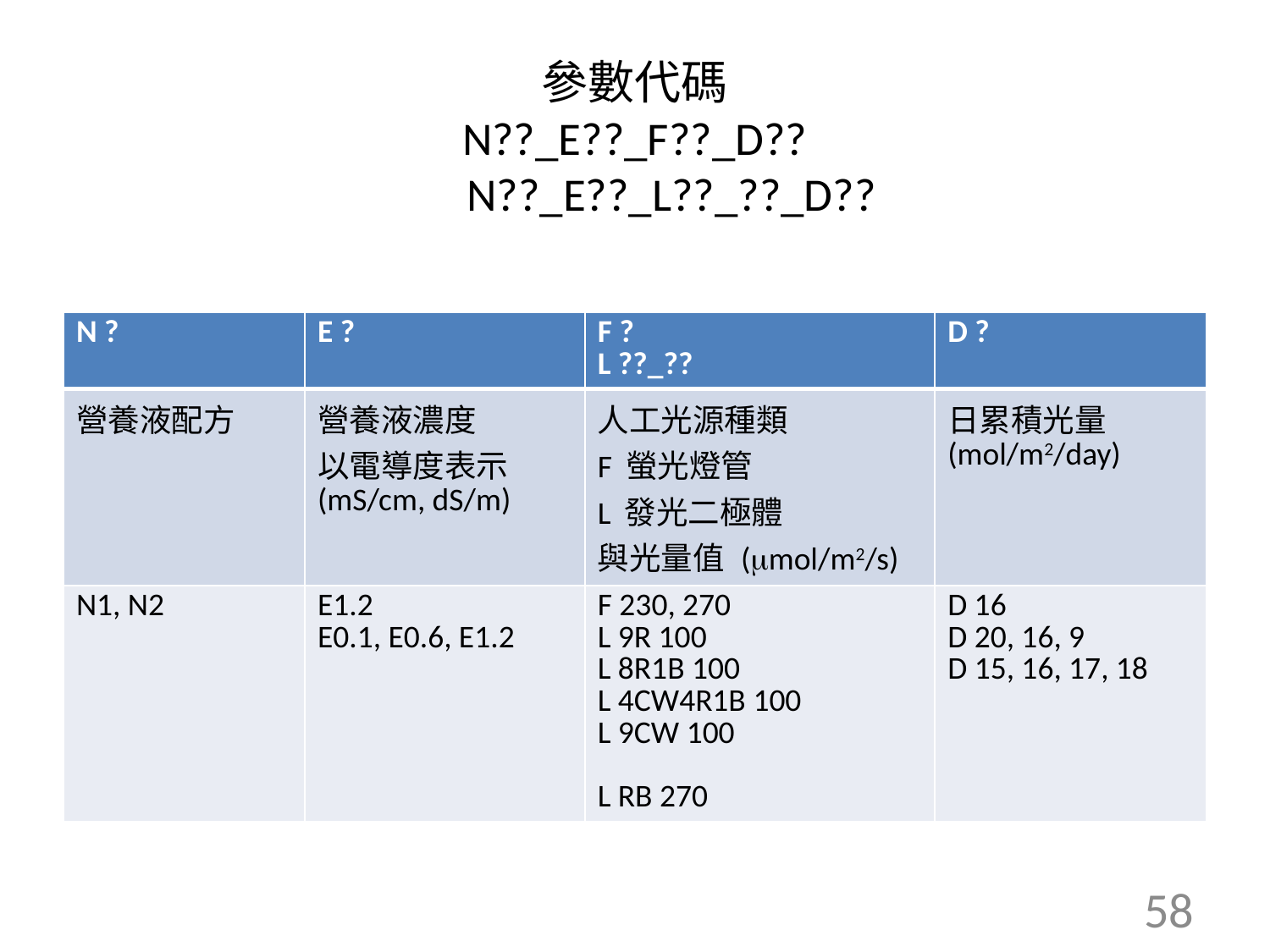

# 參數代碼 N??_E??_F??_D?? N??_E??_L??_??_D??
| N ? | E ? | F ? L ??\_?? | D ? |
| --- | --- | --- | --- |
| 營養液配方 | 營養液濃度 以電導度表示 (mS/cm, dS/m) | 人工光源種類 F 螢光燈管 L 發光二極體 與光量值 (μmol/m2/s) | 日累積光量 (mol/m2/day) |
| N1, N2 | E1.2 E0.1, E0.6, E1.2 | F 230, 270 L 9R 100 L 8R1B 100 L 4CW4R1B 100 L 9CW 100 L RB 270 | D 16 D 20, 16, 9 D 15, 16, 17, 18 |
58